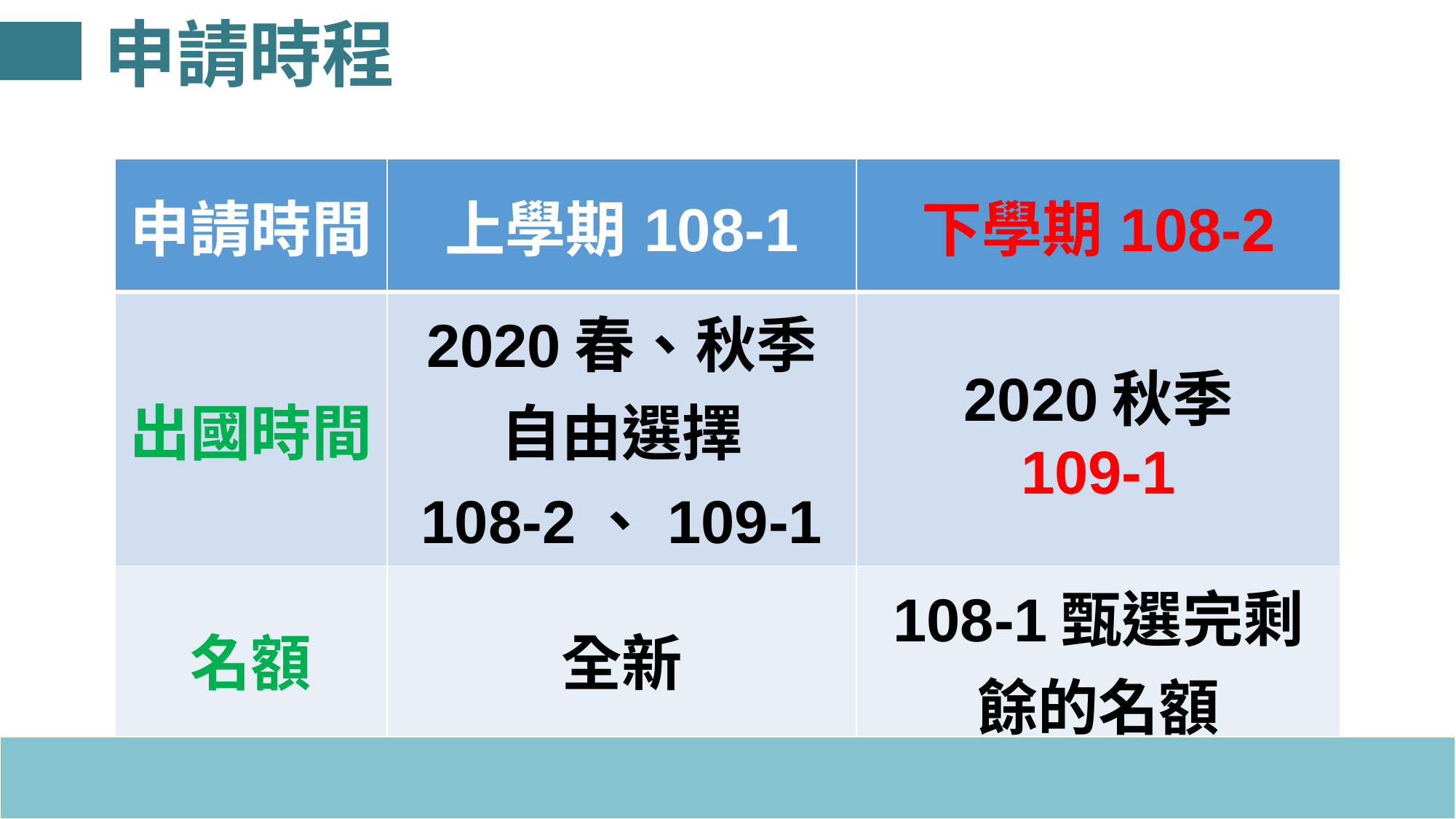

申請時程

| 申請時間 | 上學期108-1 | 下學期108-2 |
| --- | --- | --- |
| 出國時間 | 2020春、秋季自由選擇 108-2、109-1 | 2020秋季 109-1 |
| 名額 | 全新 | 108-1甄選完剩餘的名額 |